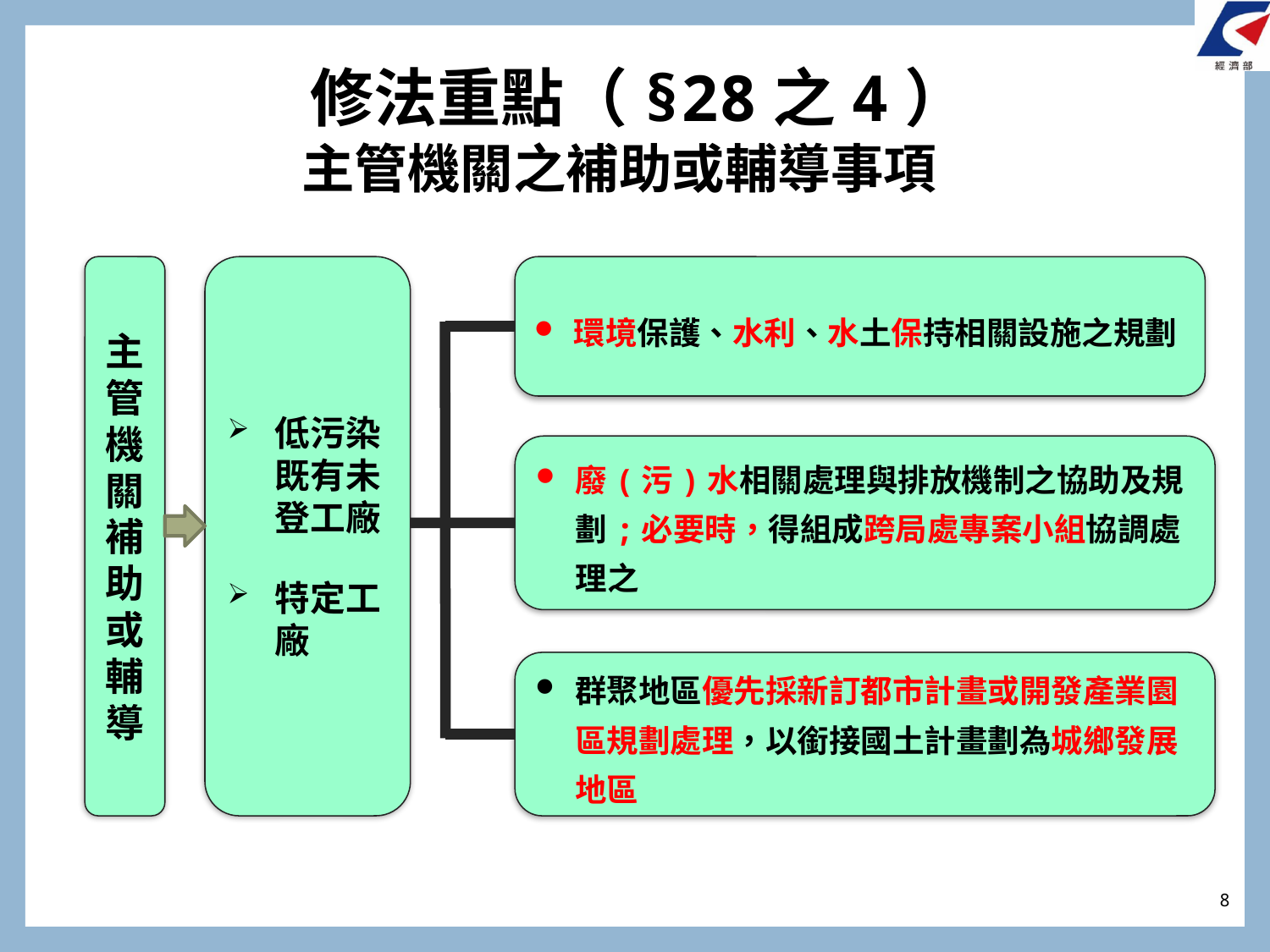

修法重點（§28之4）
主管機關之補助或輔導事項
低污染既有未登工廠

特定工廠
環境保護、水利、水土保持相關設施之規劃
主管機關
補助或輔導
廢(污)水相關處理與排放機制之協助及規劃;必要時，得組成跨局處專案小組協調處理之

群聚地區優先採新訂都市計畫或開發產業園區規劃處理，以銜接國土計畫劃為城鄉發展地區
8